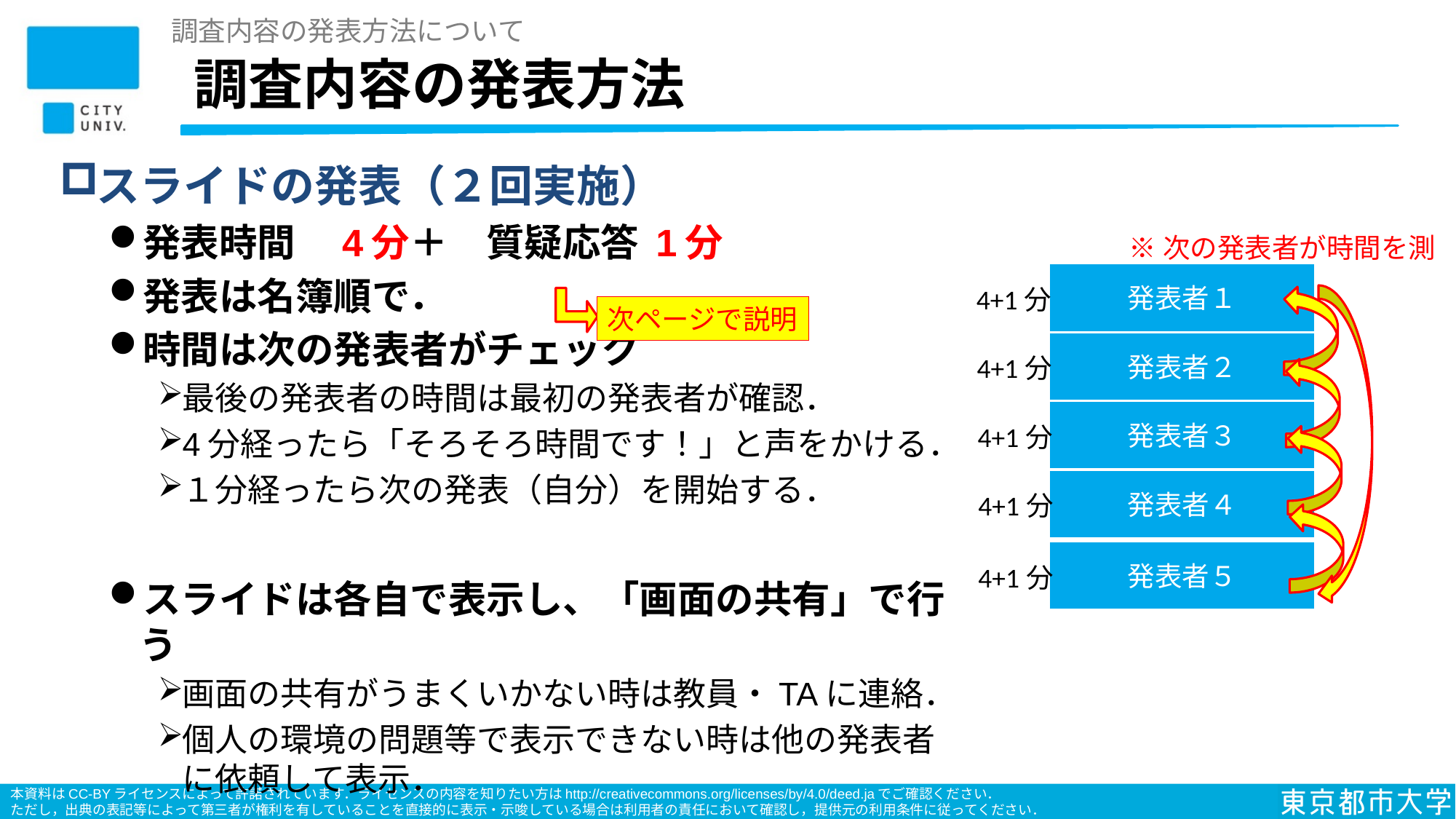

調査内容の発表方法について
# 調査内容の発表方法
スライドの発表（２回実施）
発表時間　4分＋　質疑応答 1分
発表は名簿順で．
時間は次の発表者がチェック
最後の発表者の時間は最初の発表者が確認．
4分経ったら「そろそろ時間です！」と声をかける．
１分経ったら次の発表（自分）を開始する．

スライドは各自で表示し、「画面の共有」で行う
画面の共有がうまくいかない時は教員・TAに連絡．
個人の環境の問題等で表示できない時は他の発表者に依頼して表示．
※次の発表者が時間を測る
発表者１
4+1分
発表者２
4+1分
発表者３
4+1分
発表者４
4+1分
発表者５
4+1分

次ページで説明